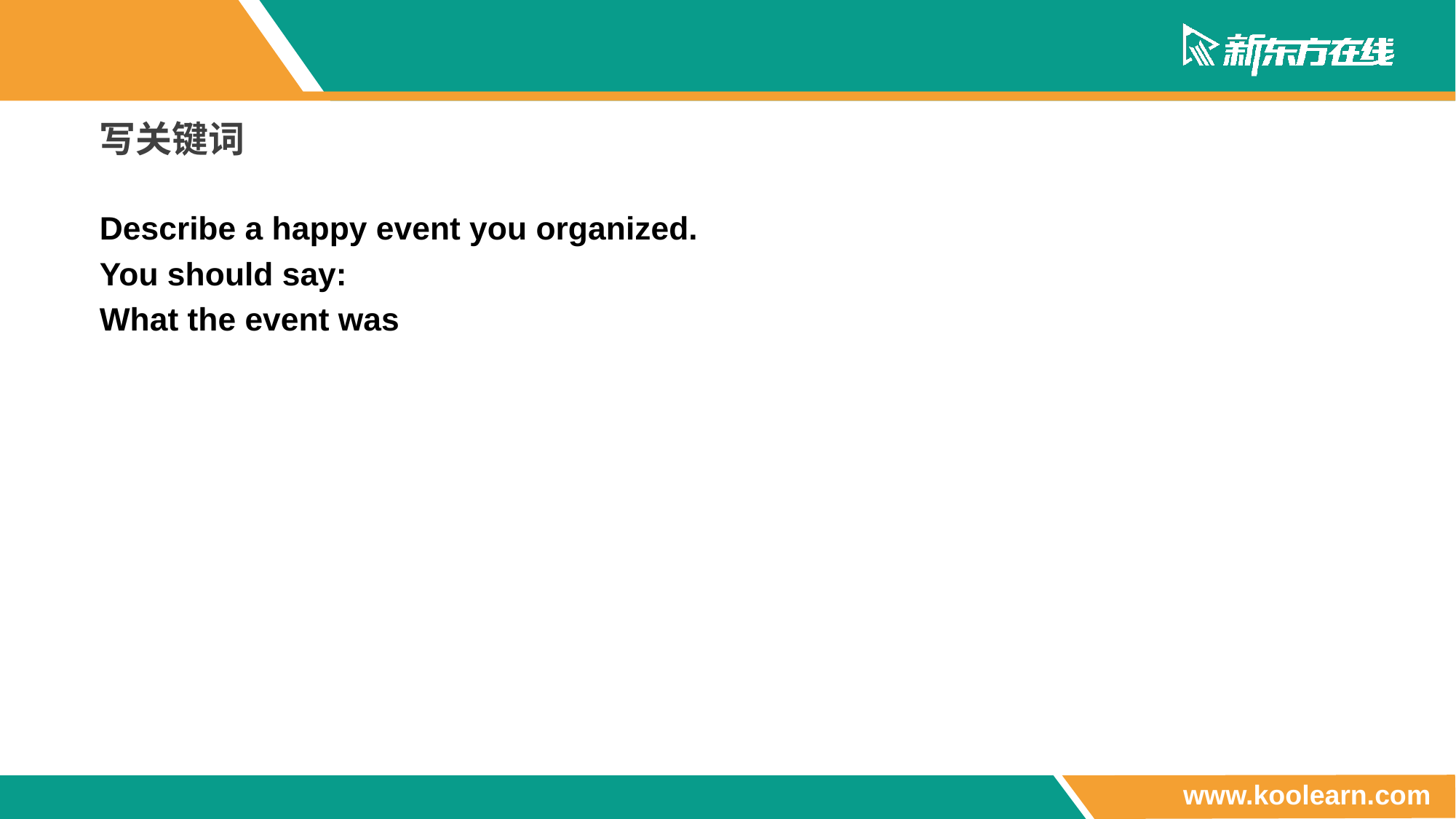

写关键词

Describe a happy event you organized.
You should say:
What the event was